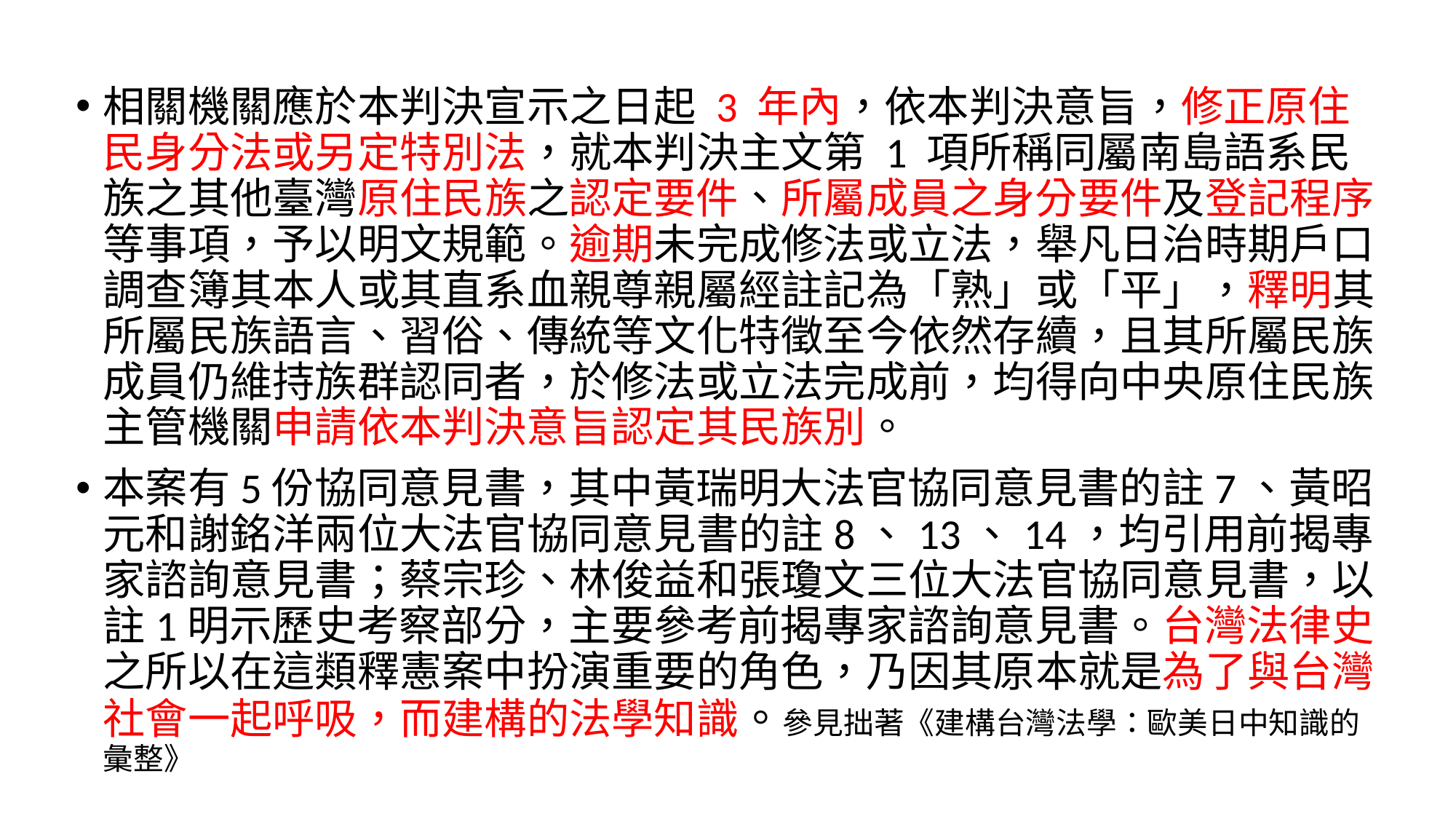

#
相關機關應於本判決宣示之日起 3 年內，依本判決意旨，修正原住 民身分法或另定特別法，就本判決主文第 1 項所稱同屬南島語系民 族之其他臺灣原住民族之認定要件、所屬成員之身分要件及登記程序 等事項，予以明文規範。逾期未完成修法或立法，舉凡日治時期戶口 調查簿其本人或其直系血親尊親屬經註記為「熟」或「平」，釋明其 所屬民族語言、習俗、傳統等文化特徵至今依然存續，且其所屬民族 成員仍維持族群認同者，於修法或立法完成前，均得向中央原住民族 主管機關申請依本判決意旨認定其民族別。
本案有5份協同意見書，其中黃瑞明大法官協同意見書的註7、黃昭元和謝銘洋兩位大法官協同意見書的註8、13、14，均引用前揭專家諮詢意見書；蔡宗珍、林俊益和張瓊文三位大法官協同意見書，以註1明示歷史考察部分，主要參考前揭專家諮詢意見書。台灣法律史之所以在這類釋憲案中扮演重要的角色，乃因其原本就是為了與台灣社會一起呼吸，而建構的法學知識。參見拙著《建構台灣法學：歐美日中知識的彙整》